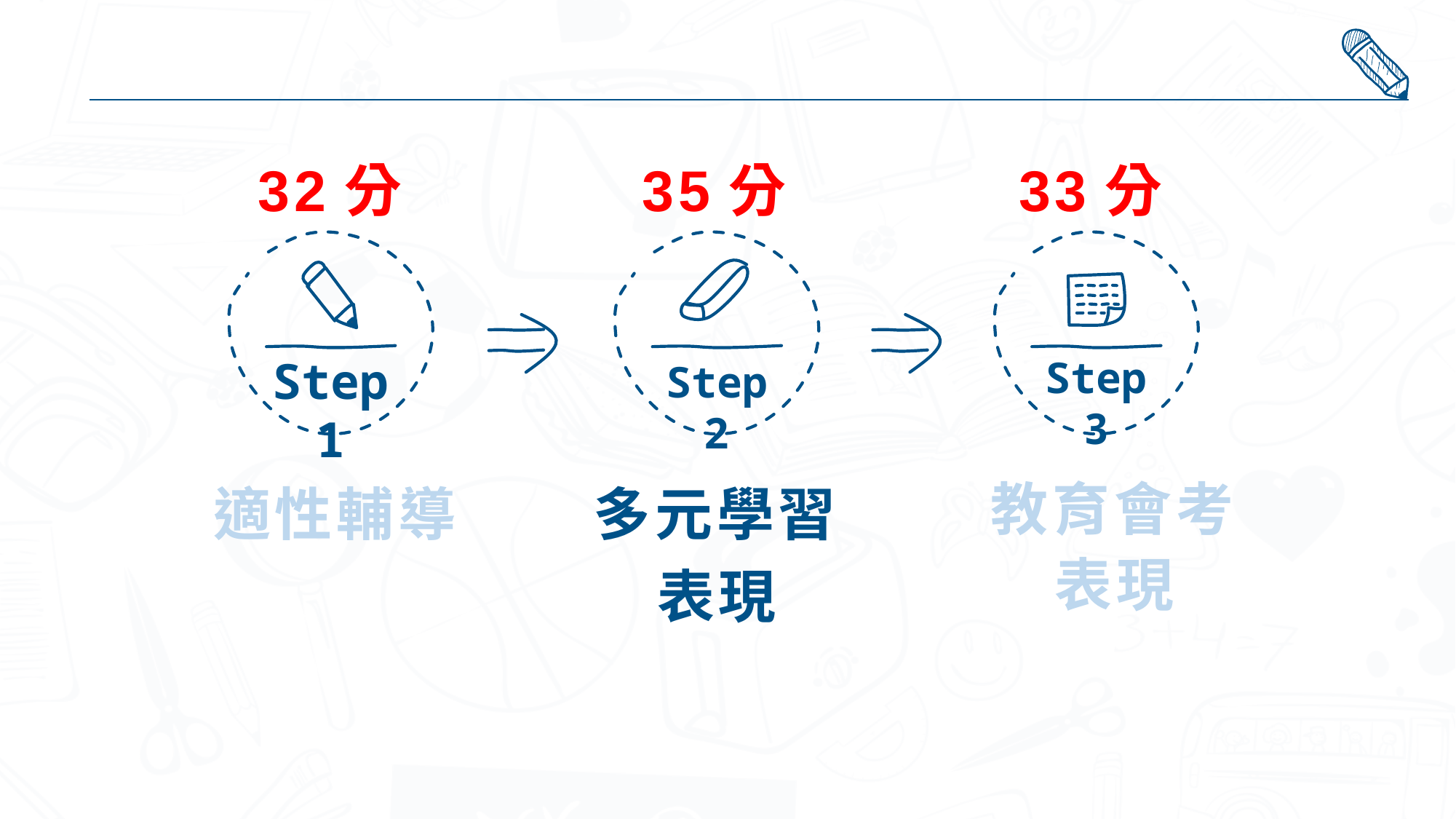

33分
32分
35分

Step 1

Step 3

Step 2
適性輔導
多元學習表現
教育會考表現